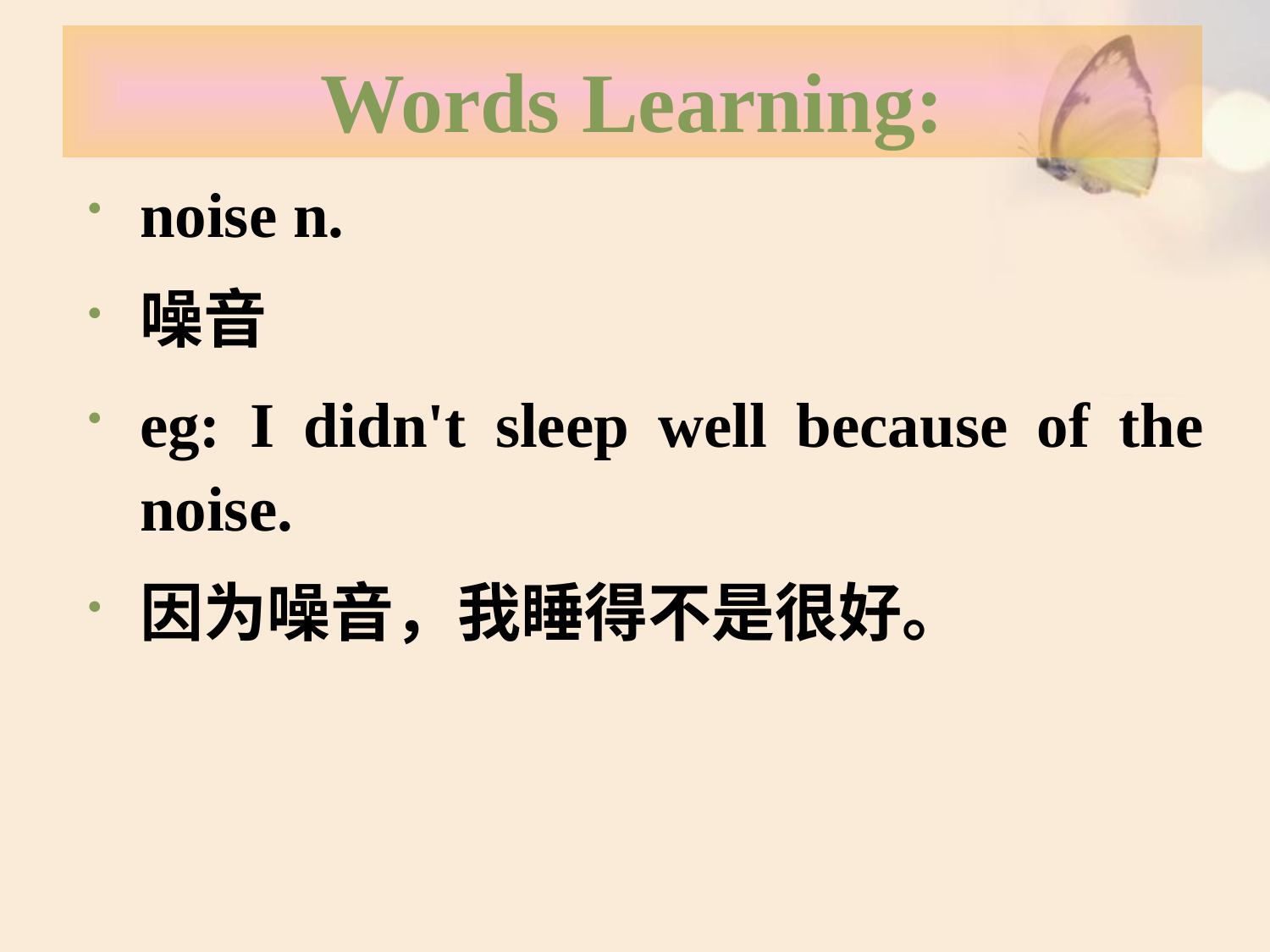

# Words Learning:
noise n.
噪音
eg: I didn't sleep well because of the noise.
因为噪音，我睡得不是很好。